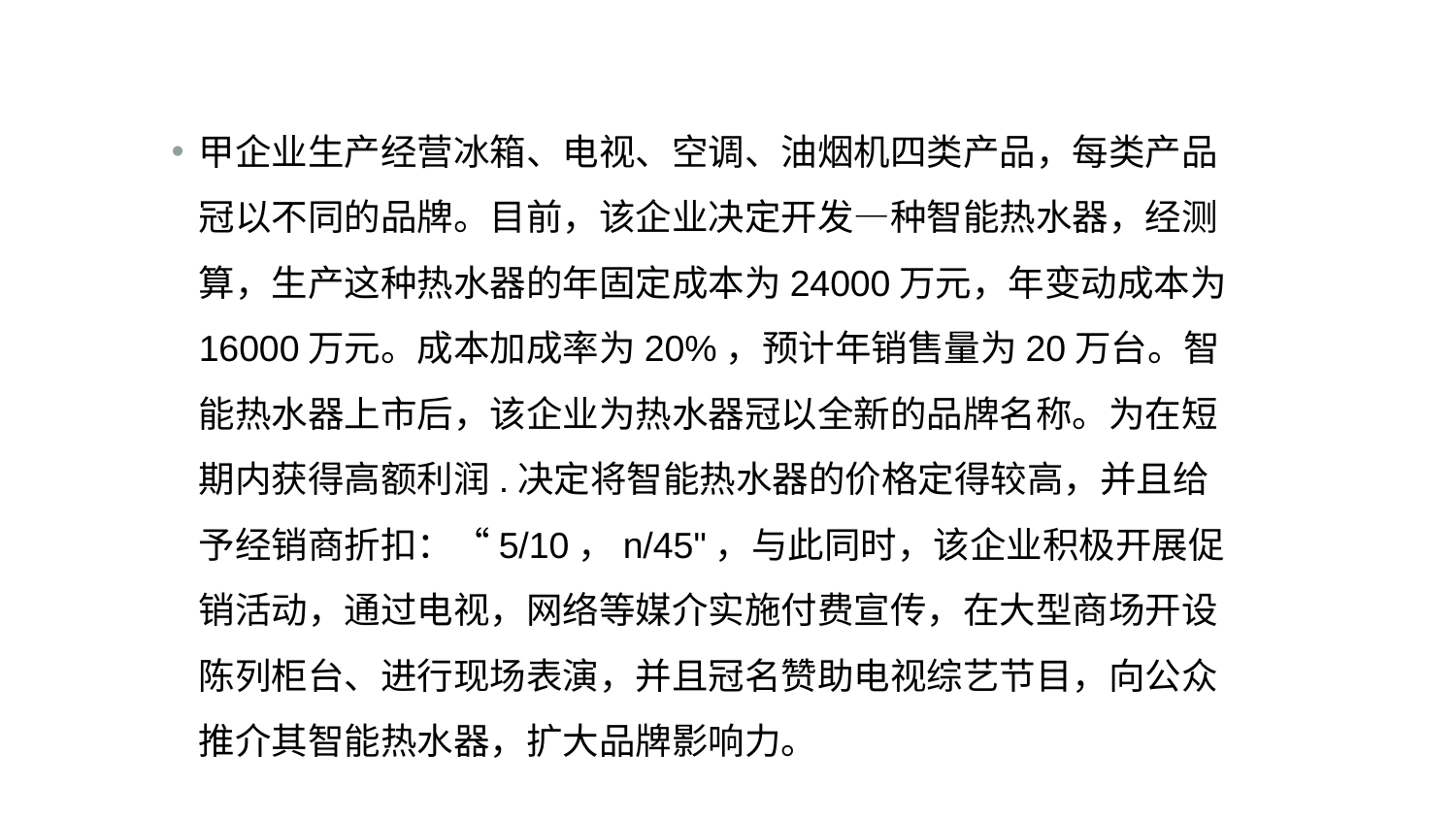

#
甲企业生产经营冰箱、电视、空调、油烟机四类产品，每类产品冠以不同的品牌。目前，该企业决定开发—种智能热水器，经测算，生产这种热水器的年固定成本为24000万元，年变动成本为16000万元。成本加成率为20%，预计年销售量为20万台。智能热水器上市后，该企业为热水器冠以全新的品牌名称。为在短期内获得高额利润.决定将智能热水器的价格定得较高，并且给予经销商折扣：“5/10，n/45"，与此同时，该企业积极开展促销活动，通过电视，网络等媒介实施付费宣传，在大型商场开设陈列柜台、进行现场表演，并且冠名赞助电视综艺节目，向公众推介其智能热水器，扩大品牌影响力。